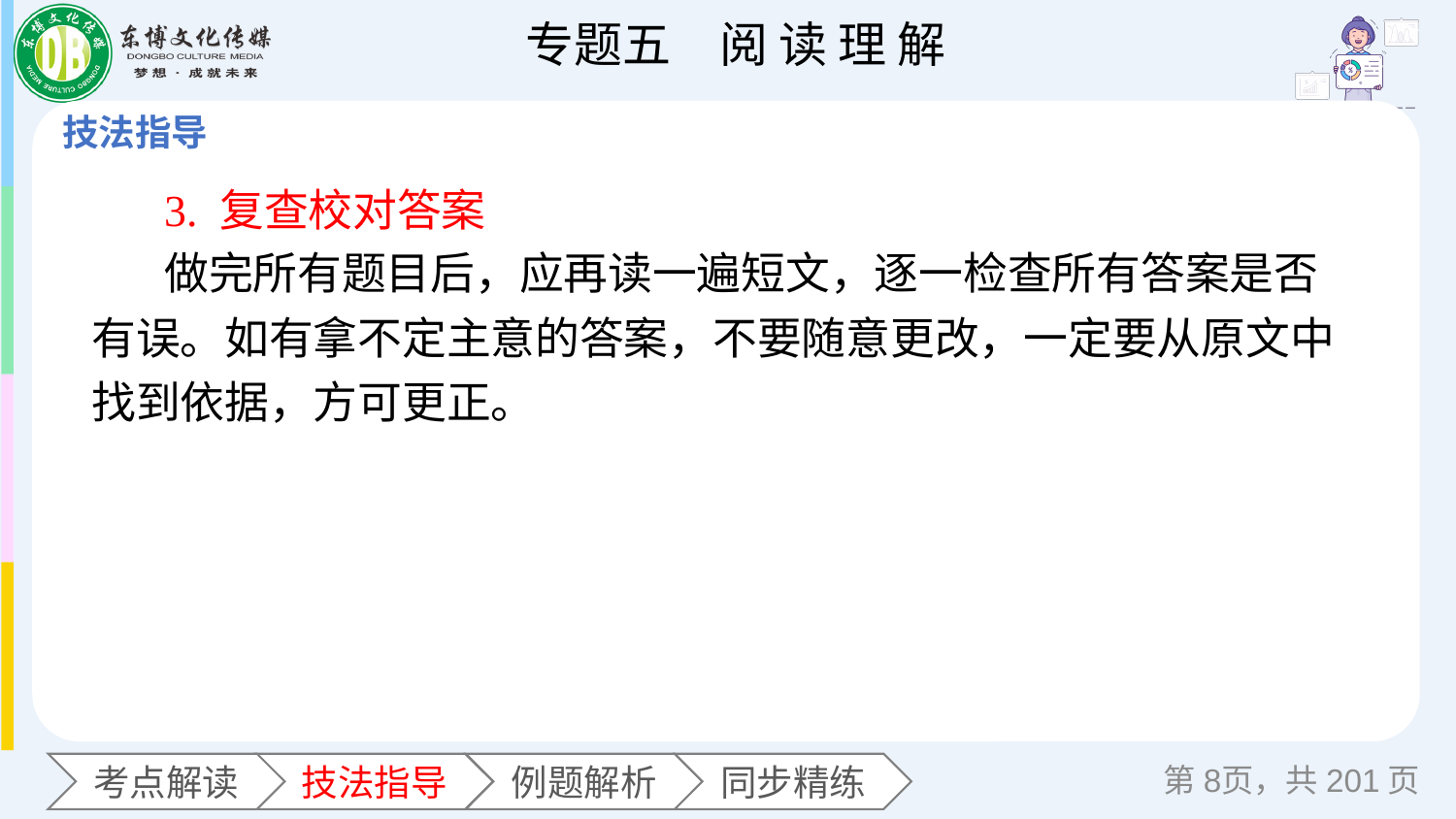

3. 复查校对答案
做完所有题目后，应再读一遍短文，逐一检查所有答案是否有误。如有拿不定主意的答案，不要随意更改，一定要从原文中找到依据，方可更正。
第8页，共201页